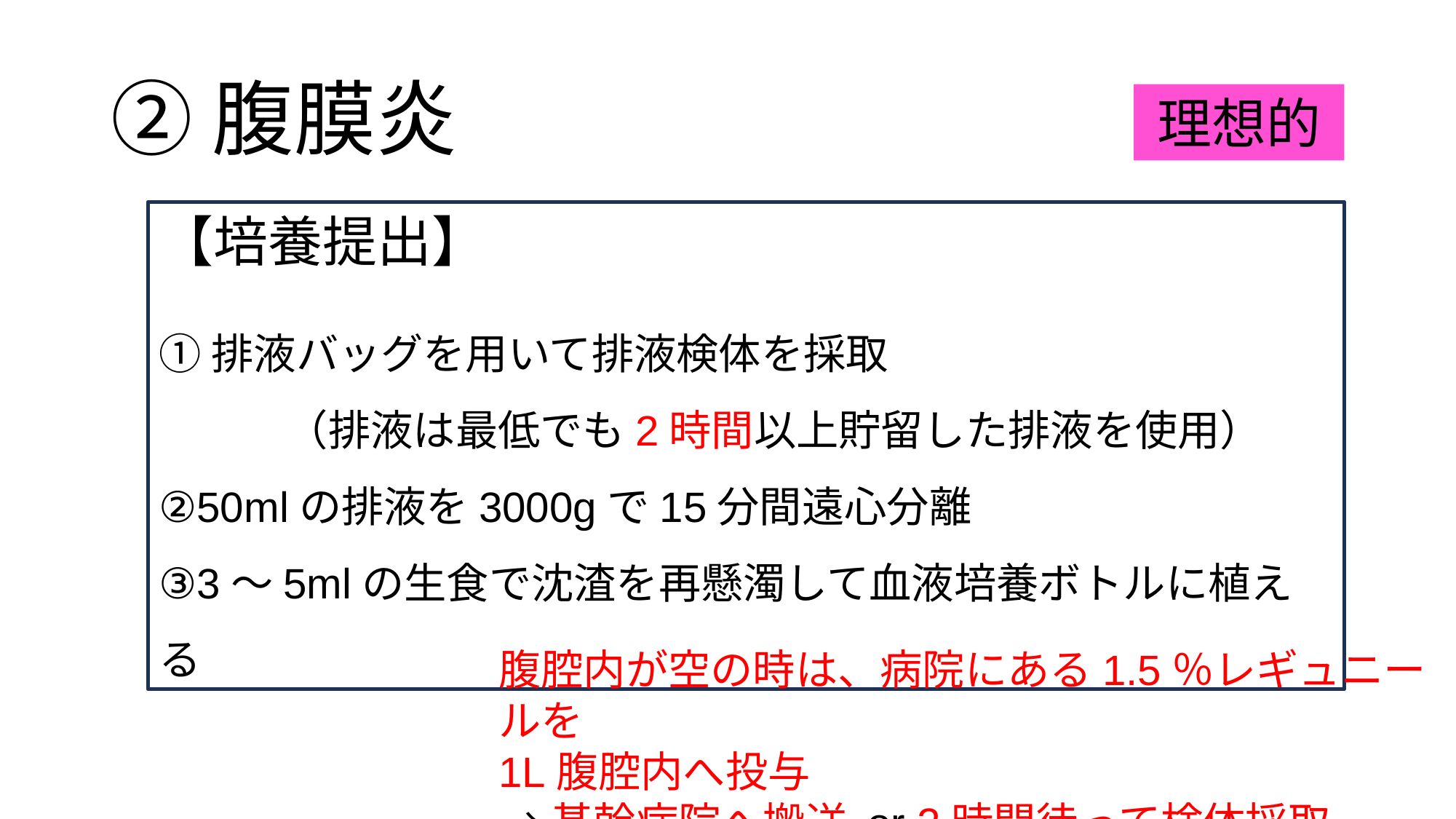

# ②腹膜炎
理想的
【培養提出】

①排液バッグを用いて排液検体を採取
　　　（排液は最低でも2時間以上貯留した排液を使用）
②50mlの排液を3000gで15分間遠心分離
③3〜5mlの生食で沈渣を再懸濁して血液培養ボトルに植える
腹腔内が空の時は、病院にある1.5％レギュニールを
1L腹腔内へ投与
→基幹病院へ搬送 or 2時間待って検体採取